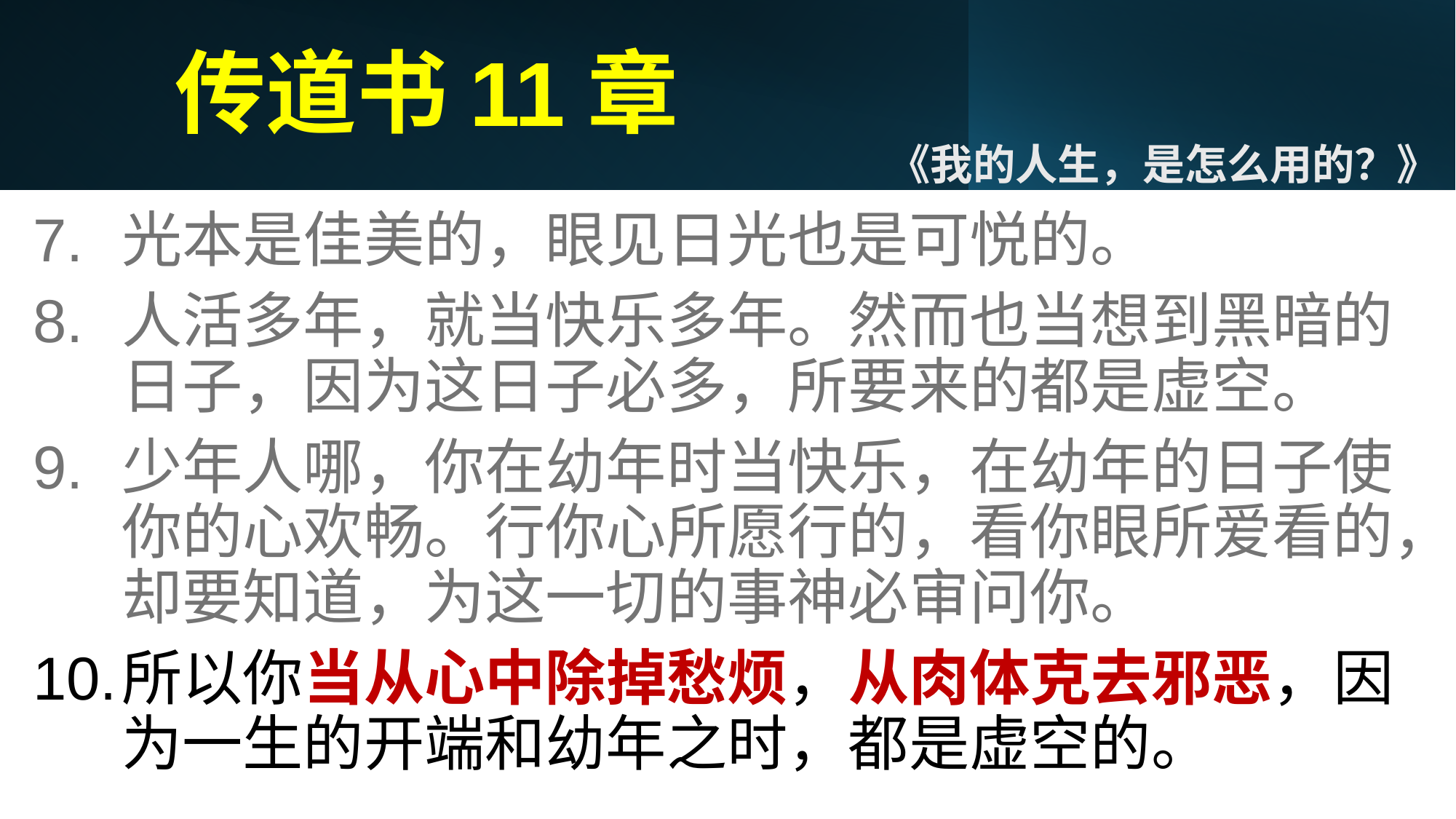

# 传道书11章
《我的人生，是怎么用的？》
光本是佳美的，眼见日光也是可悦的。
人活多年，就当快乐多年。然而也当想到黑暗的日子，因为这日子必多，所要来的都是虚空。
少年人哪，你在幼年时当快乐，在幼年的日子使你的心欢畅。行你心所愿行的，看你眼所爱看的，却要知道，为这一切的事神必审问你。
所以你当从心中除掉愁烦，从肉体克去邪恶，因为一生的开端和幼年之时，都是虚空的。